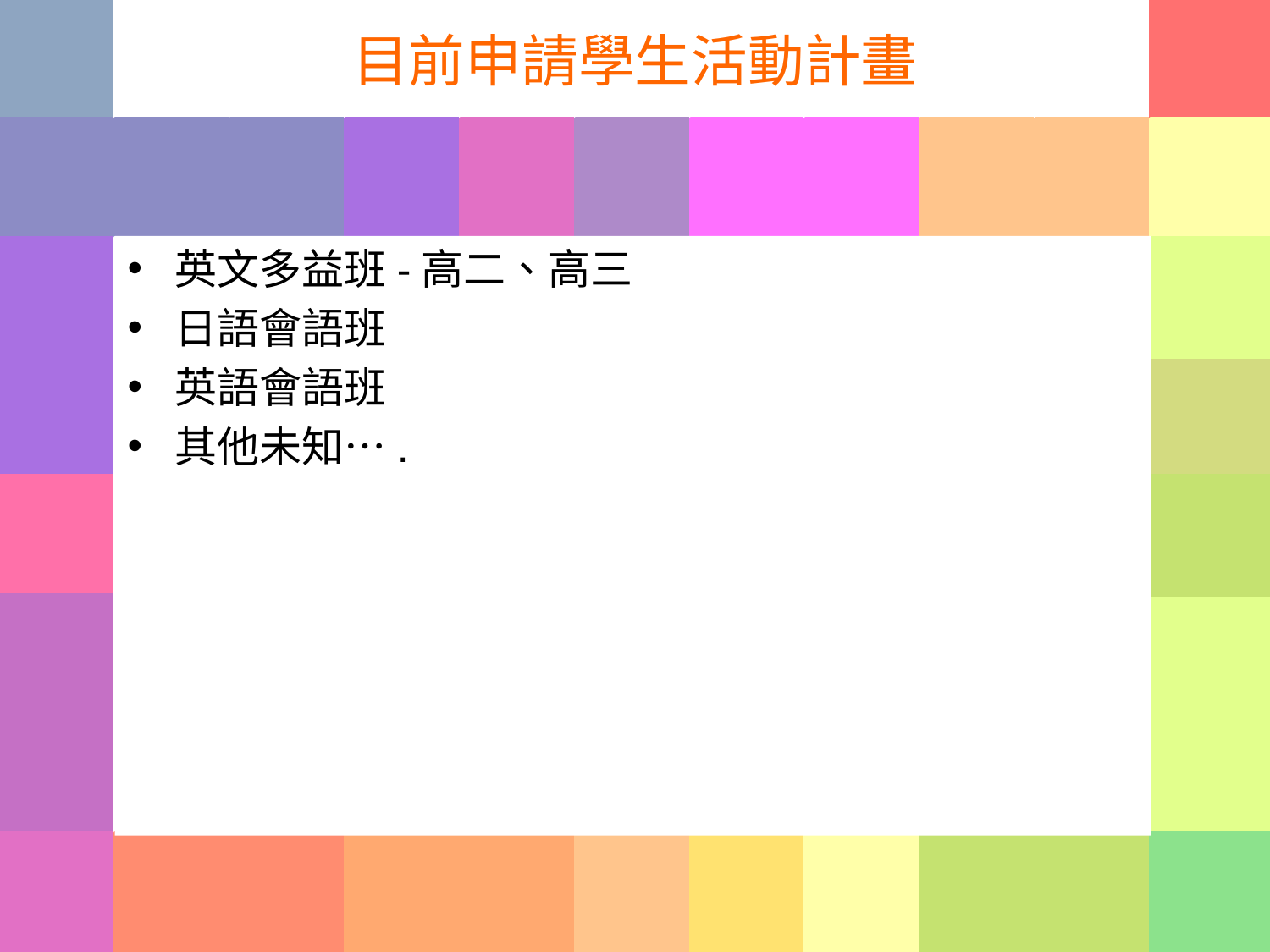

# 目前申請學生活動計畫
英文多益班-高二、高三
日語會語班
英語會語班
其他未知….